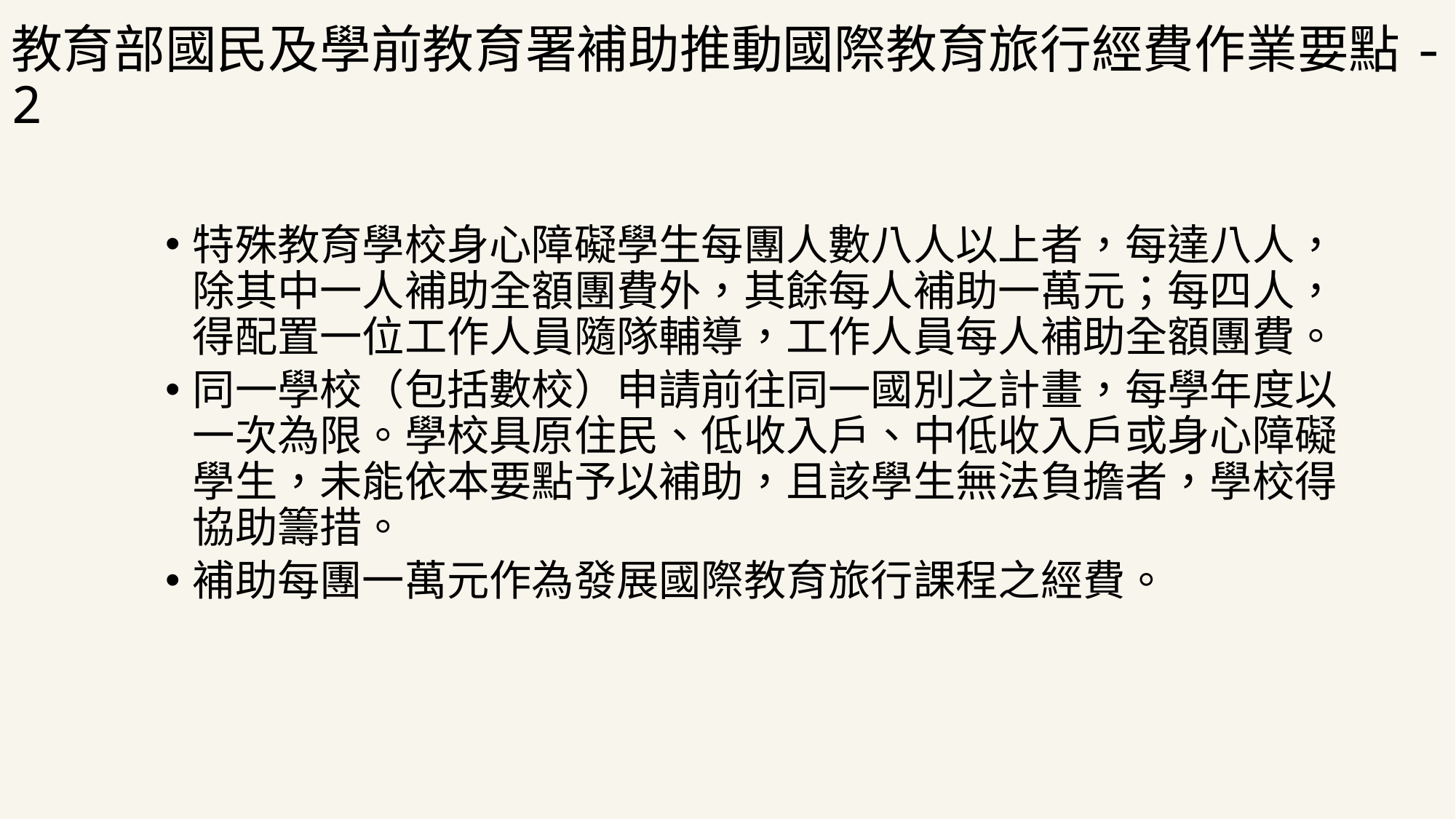

# 教育部國民及學前教育署補助推動國際教育旅行經費作業要點-2
特殊教育學校身心障礙學生每團人數八人以上者，每達八人，除其中一人補助全額團費外，其餘每人補助一萬元；每四人，得配置一位工作人員隨隊輔導，工作人員每人補助全額團費。
同一學校（包括數校）申請前往同一國別之計畫，每學年度以一次為限。學校具原住民、低收入戶、中低收入戶或身心障礙學生，未能依本要點予以補助，且該學生無法負擔者，學校得協助籌措。
補助每團一萬元作為發展國際教育旅行課程之經費。